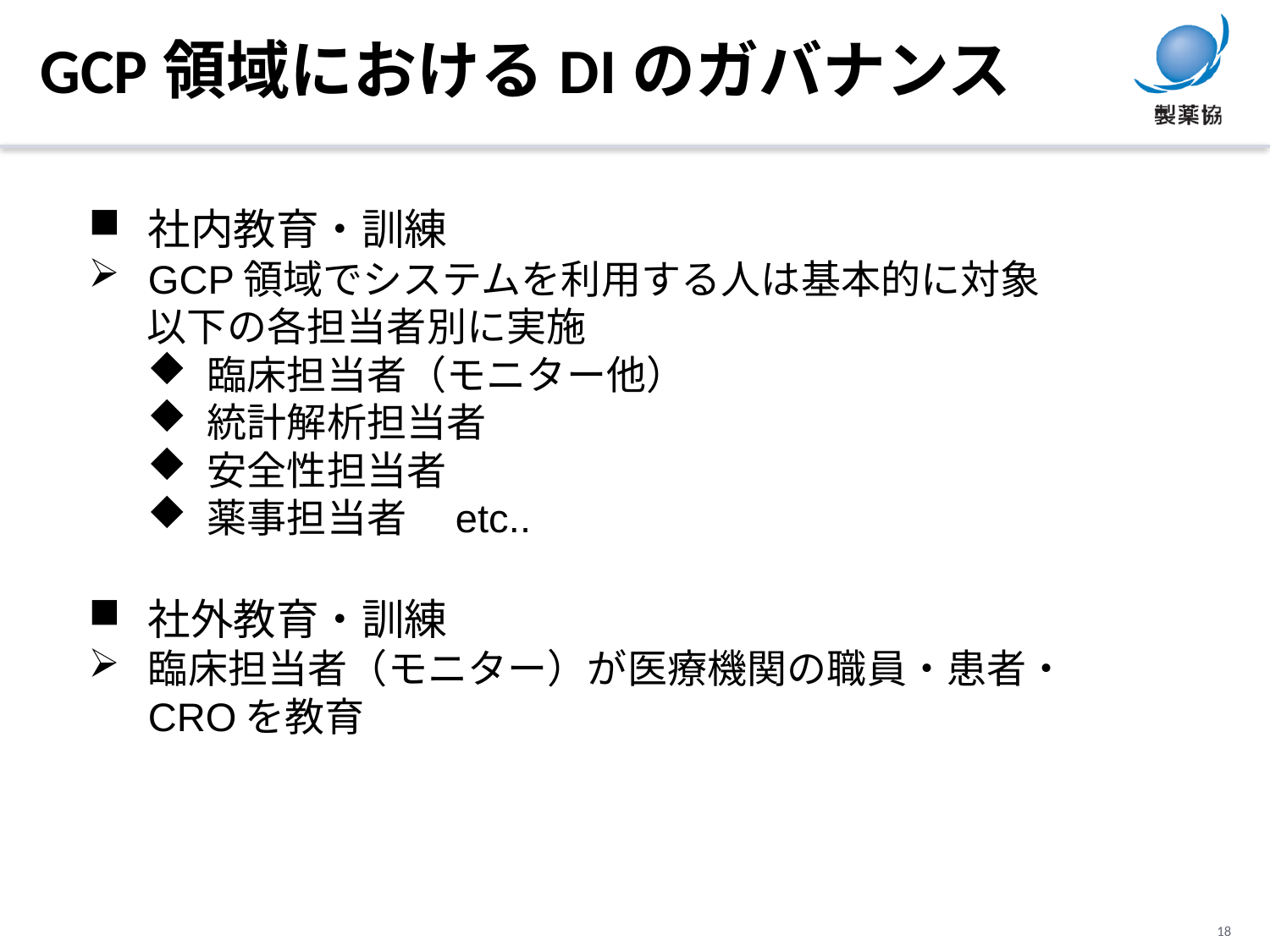

GCP領域におけるDIのガバナンス
社内教育・訓練
GCP領域でシステムを利用する人は基本的に対象
以下の各担当者別に実施
臨床担当者（モニター他）
統計解析担当者
安全性担当者
薬事担当者　etc..

社外教育・訓練
臨床担当者（モニター）が医療機関の職員・患者・CROを教育

18